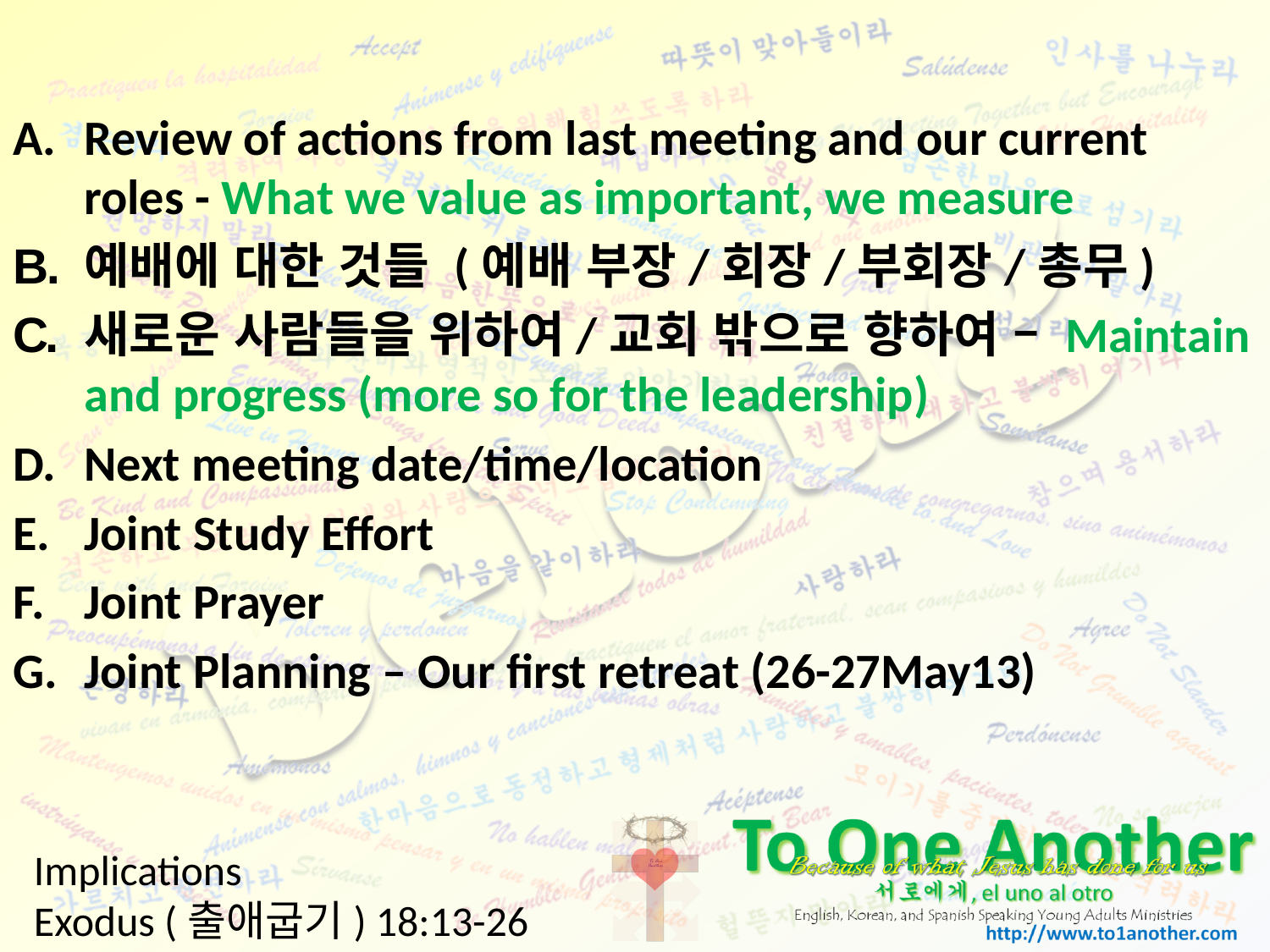

Review of actions from last meeting and our current roles - What we value as important, we measure
예배에 대한 것들 (예배 부장/회장/부회장/총무)
새로운 사람들을 위하여/교회 밖으로 향하여 – Maintain and progress (more so for the leadership)
Next meeting date/time/location
Joint Study Effort
Joint Prayer
Joint Planning – Our first retreat (26-27May13)
# Implications Exodus (출애굽기) 18:13-26